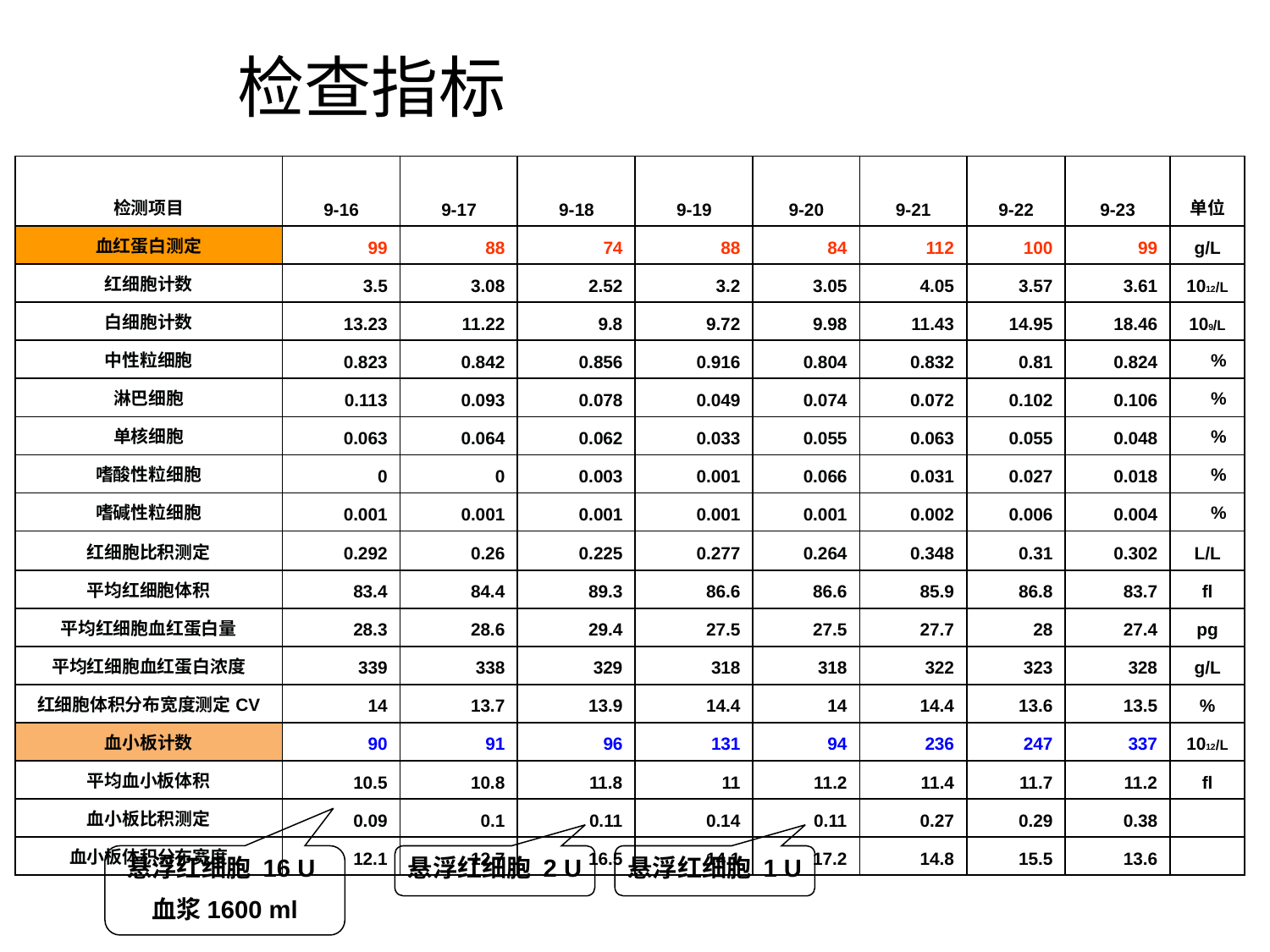

# 检查指标
| 检测项目 | 9-16 | 9-17 | 9-18 | 9-19 | 9-20 | 9-21 | 9-22 | 9-23 | 单位 |
| --- | --- | --- | --- | --- | --- | --- | --- | --- | --- |
| 血红蛋白测定 | 99 | 88 | 74 | 88 | 84 | 112 | 100 | 99 | g/L |
| 红细胞计数 | 3.5 | 3.08 | 2.52 | 3.2 | 3.05 | 4.05 | 3.57 | 3.61 | 1012/L |
| 白细胞计数 | 13.23 | 11.22 | 9.8 | 9.72 | 9.98 | 11.43 | 14.95 | 18.46 | 109/L |
| 中性粒细胞 | 0.823 | 0.842 | 0.856 | 0.916 | 0.804 | 0.832 | 0.81 | 0.824 | % |
| 淋巴细胞 | 0.113 | 0.093 | 0.078 | 0.049 | 0.074 | 0.072 | 0.102 | 0.106 | % |
| 单核细胞 | 0.063 | 0.064 | 0.062 | 0.033 | 0.055 | 0.063 | 0.055 | 0.048 | % |
| 嗜酸性粒细胞 | 0 | 0 | 0.003 | 0.001 | 0.066 | 0.031 | 0.027 | 0.018 | % |
| 嗜碱性粒细胞 | 0.001 | 0.001 | 0.001 | 0.001 | 0.001 | 0.002 | 0.006 | 0.004 | % |
| 红细胞比积测定 | 0.292 | 0.26 | 0.225 | 0.277 | 0.264 | 0.348 | 0.31 | 0.302 | L/L |
| 平均红细胞体积 | 83.4 | 84.4 | 89.3 | 86.6 | 86.6 | 85.9 | 86.8 | 83.7 | fl |
| 平均红细胞血红蛋白量 | 28.3 | 28.6 | 29.4 | 27.5 | 27.5 | 27.7 | 28 | 27.4 | pg |
| 平均红细胞血红蛋白浓度 | 339 | 338 | 329 | 318 | 318 | 322 | 323 | 328 | g/L |
| 红细胞体积分布宽度测定CV | 14 | 13.7 | 13.9 | 14.4 | 14 | 14.4 | 13.6 | 13.5 | % |
| 血小板计数 | 90 | 91 | 96 | 131 | 94 | 236 | 247 | 337 | 1012/L |
| 平均血小板体积 | 10.5 | 10.8 | 11.8 | 11 | 11.2 | 11.4 | 11.7 | 11.2 | fl |
| 血小板比积测定 | 0.09 | 0.1 | 0.11 | 0.14 | 0.11 | 0.27 | 0.29 | 0.38 |  |
| 血小板体积分布宽度 | 12.1 | 12.7 | 16.5 | 14.1 | 17.2 | 14.8 | 15.5 | 13.6 |  |

悬浮红细胞 16 U
血浆1600 ml

悬浮红细胞 2 U

悬浮红细胞 1 U